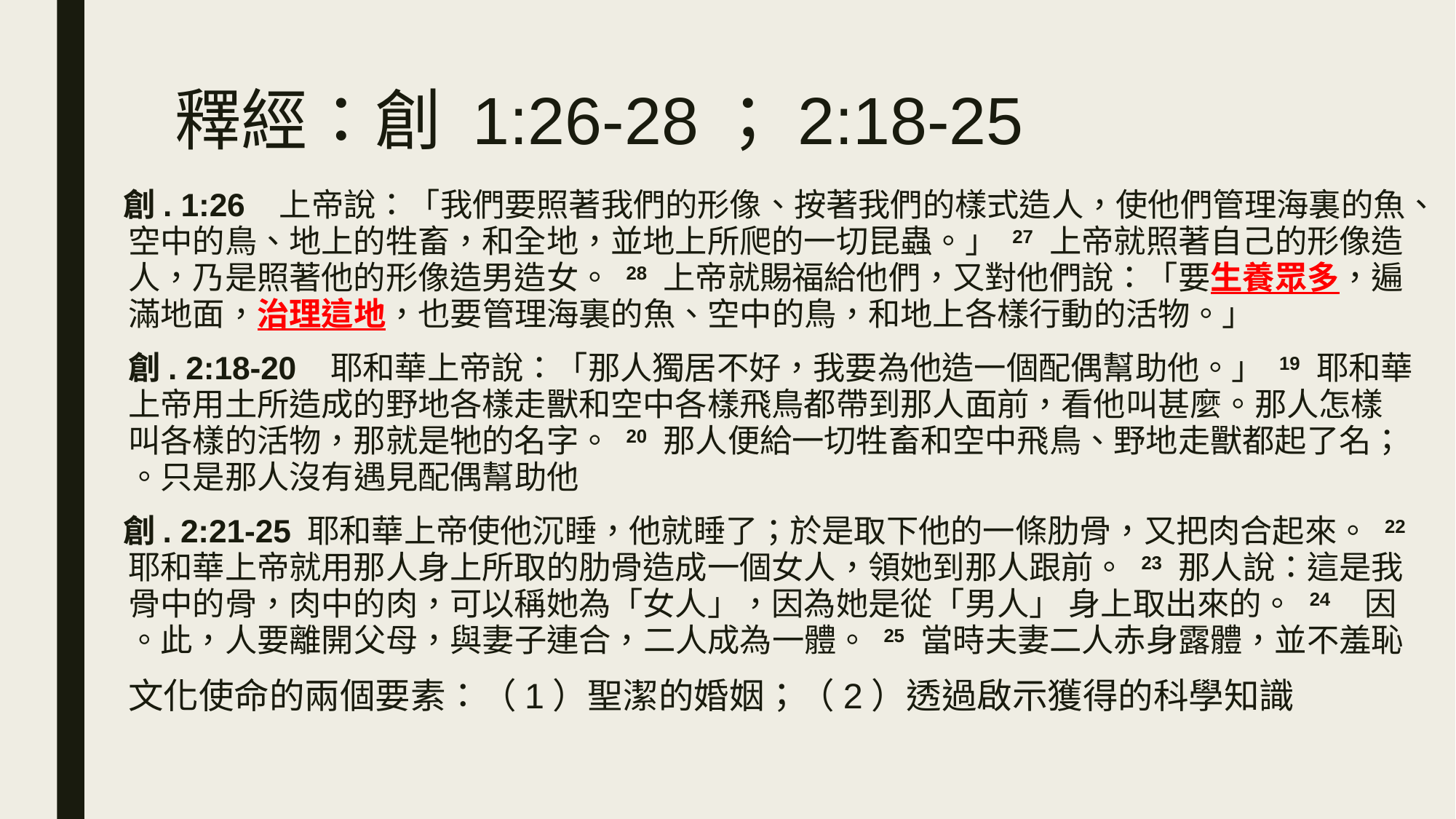

# 釋經：創 1:26-28；2:18-25
創. 1:26   上帝說：「我們要照著我們的形像、按著我們的樣式造人，使他們管理海裏的魚、空中的鳥、地上的牲畜，和全地，並地上所爬的一切昆蟲。」 27 上帝就照著自己的形像造人，乃是照著他的形像造男造女。 28 上帝就賜福給他們，又對他們說：「要生養眾多，遍滿地面，治理這地，也要管理海裏的魚、空中的鳥，和地上各樣行動的活物。」
創. 2:18-20   耶和華上帝說：「那人獨居不好，我要為他造一個配偶幫助他。」 19 耶和華上帝用土所造成的野地各樣走獸和空中各樣飛鳥都帶到那人面前，看他叫甚麼。那人怎樣叫各樣的活物，那就是牠的名字。 20 那人便給一切牲畜和空中飛鳥、野地走獸都起了名；只是那人沒有遇見配偶幫助他。
創. 2:21-25 耶和華上帝使他沉睡，他就睡了；於是取下他的一條肋骨，又把肉合起來。 22 耶和華上帝就用那人身上所取的肋骨造成一個女人，領她到那人跟前。 23 那人說：這是我骨中的骨，肉中的肉，可以稱她為「女人」，因為她是從「男人」 身上取出來的。 24   因此，人要離開父母，與妻子連合，二人成為一體。 25 當時夫妻二人赤身露體，並不羞恥。
文化使命的兩個要素：（1）聖潔的婚姻；（2）透過啟示獲得的科學知識